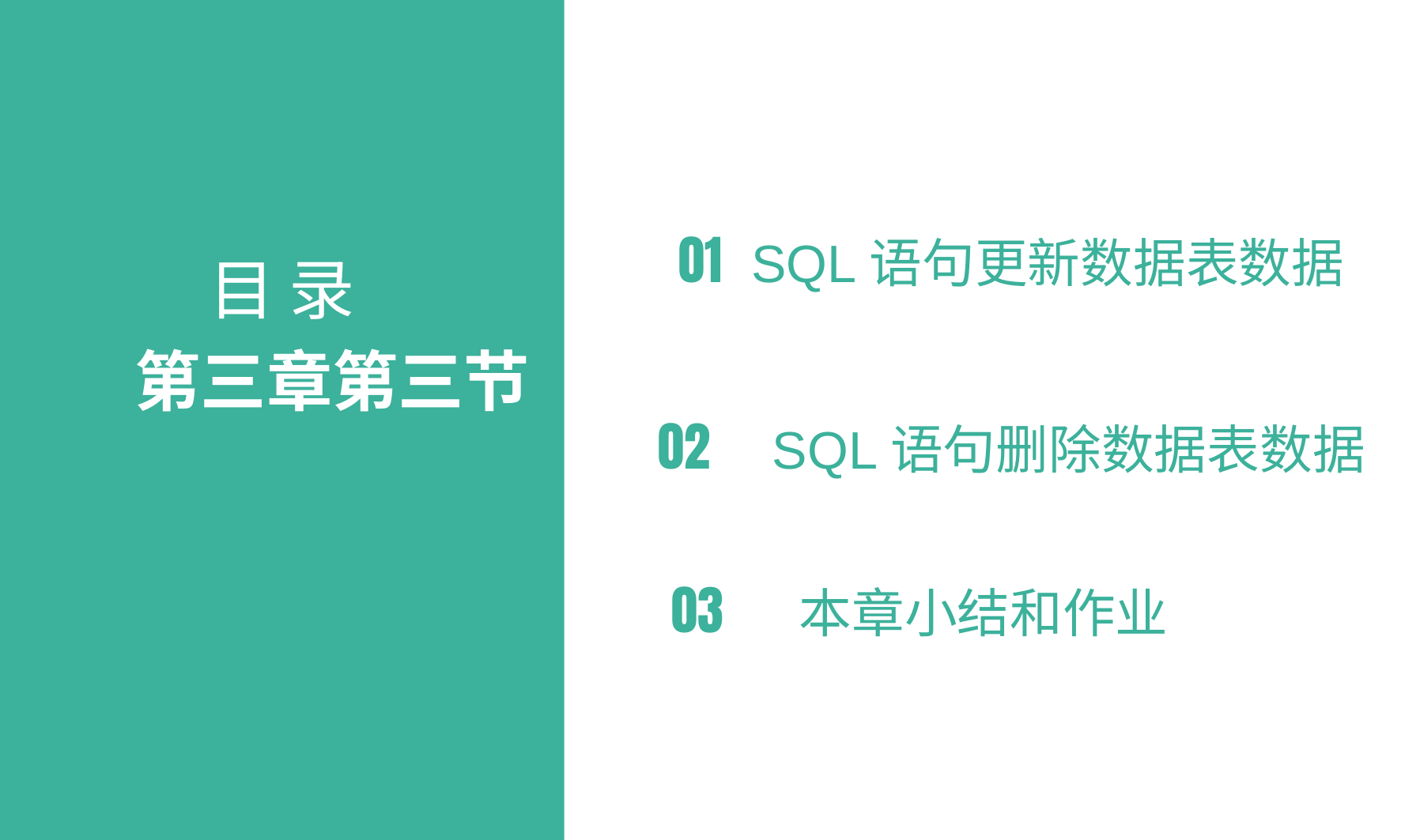

01  SQL语句更新数据表数据
目 录
第三章第三节
02     SQL语句删除数据表数据
03     本章小结和作业